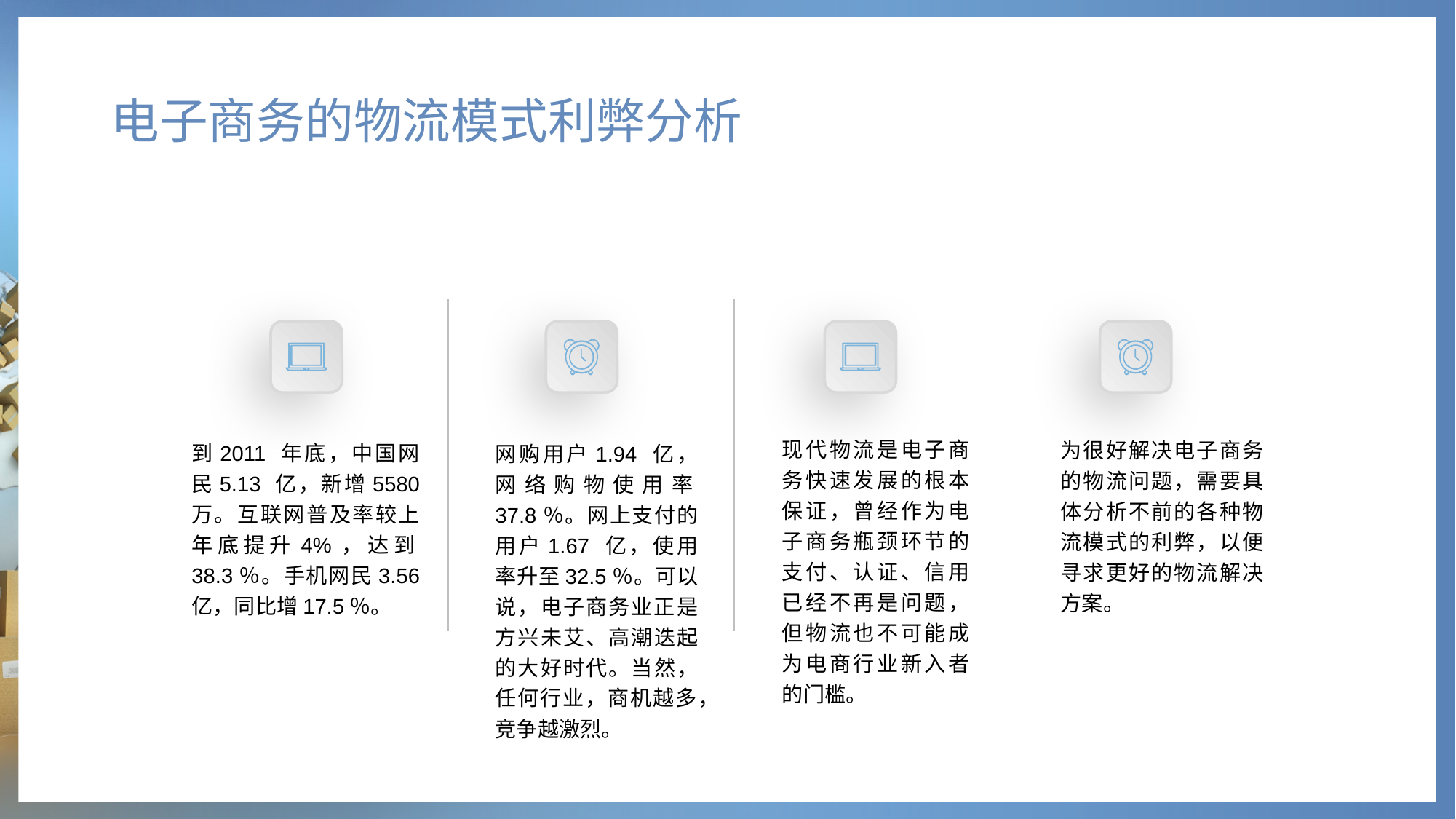

# 电子商务的物流模式利弊分析

现代物流是电子商务快速发展的根本保证，曾经作为电子商务瓶颈环节的支付、认证、信用已经不再是问题，但物流也不可能成为电商行业新入者的门槛。

为很好解决电子商务的物流问题，需要具体分析不前的各种物流模式的利弊，以便寻求更好的物流解决方案。

到2011 年底，中国网民5.13 亿，新增5580 万。互联网普及率较上年底提升4%，达到38.3％。手机网民3.56 亿，同比增17.5％。

网购用户1.94 亿，网络购物使用率37.8％。网上支付的用户1.67 亿，使用率升至32.5％。可以说，电子商务业正是方兴未艾、高潮迭起的大好时代。当然，任何行业，商机越多，竞争越激烈。